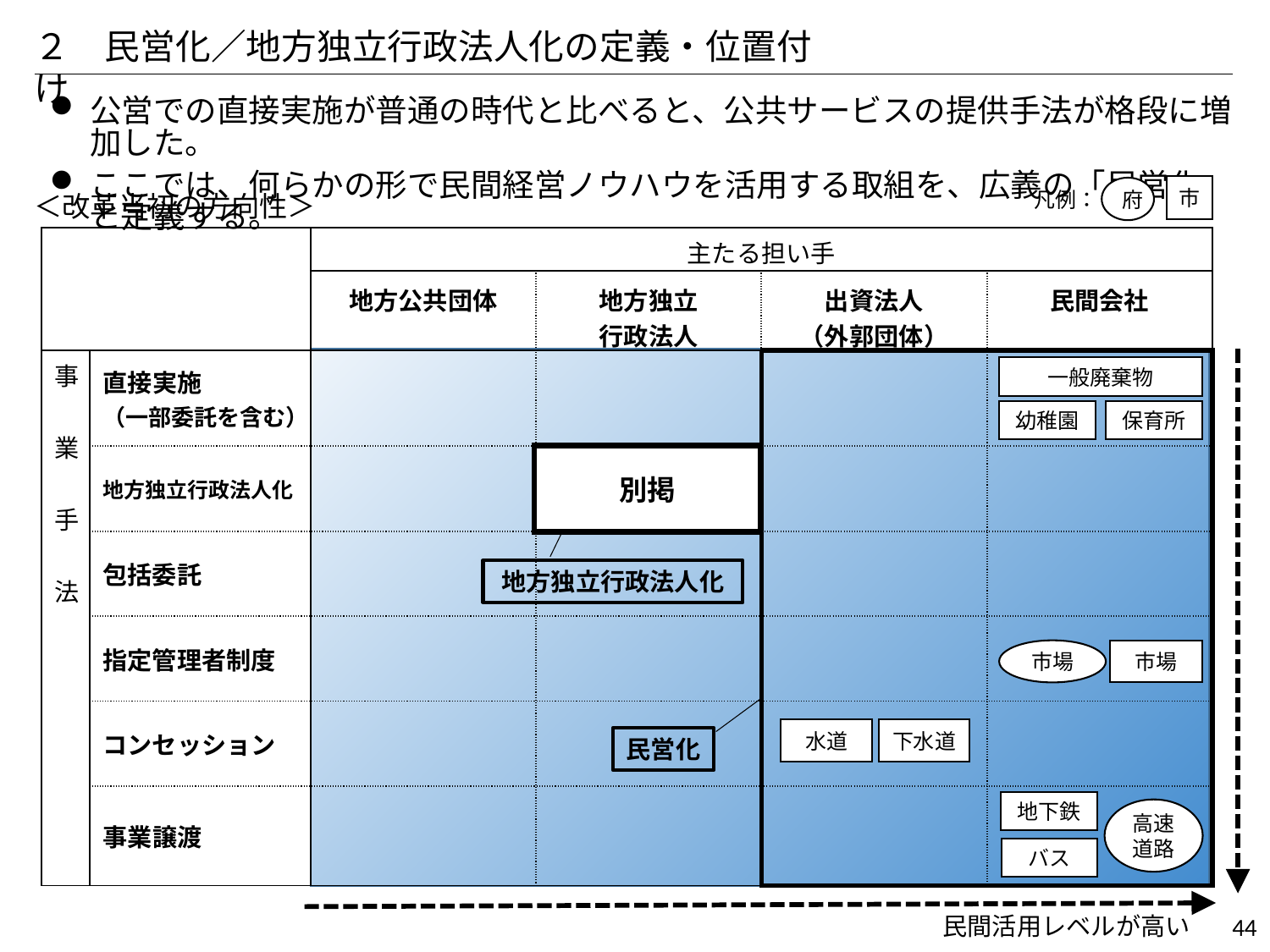

２　民営化／地方独立行政法人化の定義・位置付け
公営での直接実施が普通の時代と比べると、公共サービスの提供手法が格段に増加した。
ここでは、何らかの形で民間経営ノウハウを活用する取組を、広義の「民営化」と定義する。
市
府
凡例：
＜改革当初の方向性＞
|  |  | 主たる担い手 |  |  |  |
| --- | --- | --- | --- | --- | --- |
|  |  | 地方公共団体 | 地方独立 行政法人 | 出資法人 （外郭団体） | 民間会社 |
| 事 業 手 法 | 直接実施 （一部委託を含む） |  |  |  |  |
|  | 地方独立行政法人化 |  | 別掲 |  |  |
|  | 包括委託 |  |  |  |  |
|  | 指定管理者制度 |  |  |  |  |
|  | コンセッション |  |  |  |  |
|  | 事業譲渡 |  |  |  |  |

一般廃棄物
幼稚園
保育所
別掲
地方独立行政法人化
市場
市場
下水道
水道
民営化
地下鉄
高速道路
バス
44
民間活用レベルが高い